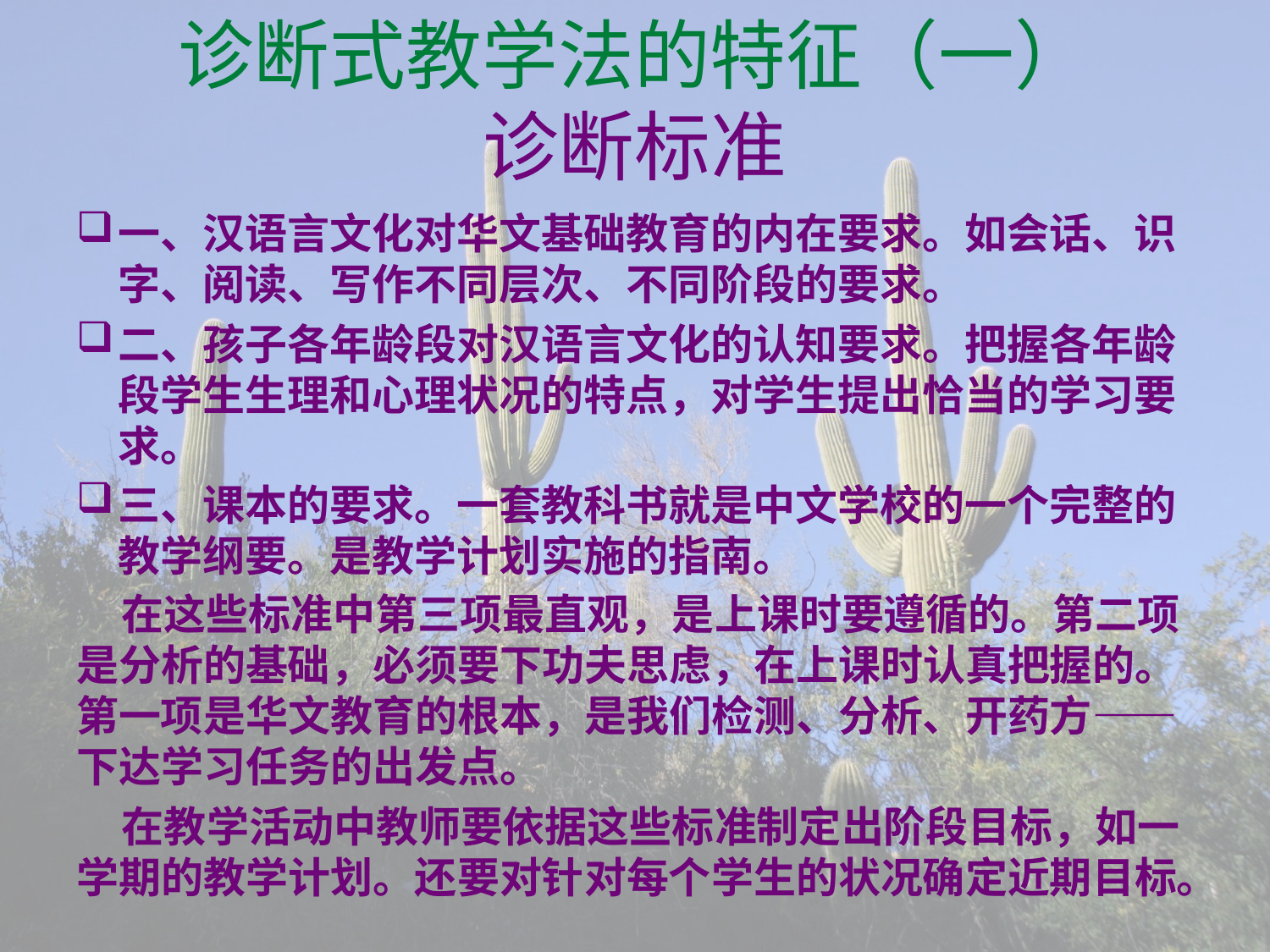

# 诊断式教学法的特征（一） 诊断标准
一、汉语言文化对华文基础教育的内在要求。如会话、识字、阅读、写作不同层次、不同阶段的要求。
二、孩子各年龄段对汉语言文化的认知要求。把握各年龄段学生生理和心理状况的特点，对学生提出恰当的学习要求。
三、课本的要求。一套教科书就是中文学校的一个完整的教学纲要。是教学计划实施的指南。
    在这些标准中第三项最直观，是上课时要遵循的。第二项是分析的基础，必须要下功夫思虑，在上课时认真把握的。第一项是华文教育的根本，是我们检测、分析、开药方——下达学习任务的出发点。
    在教学活动中教师要依据这些标准制定出阶段目标，如一学期的教学计划。还要对针对每个学生的状况确定近期目标。